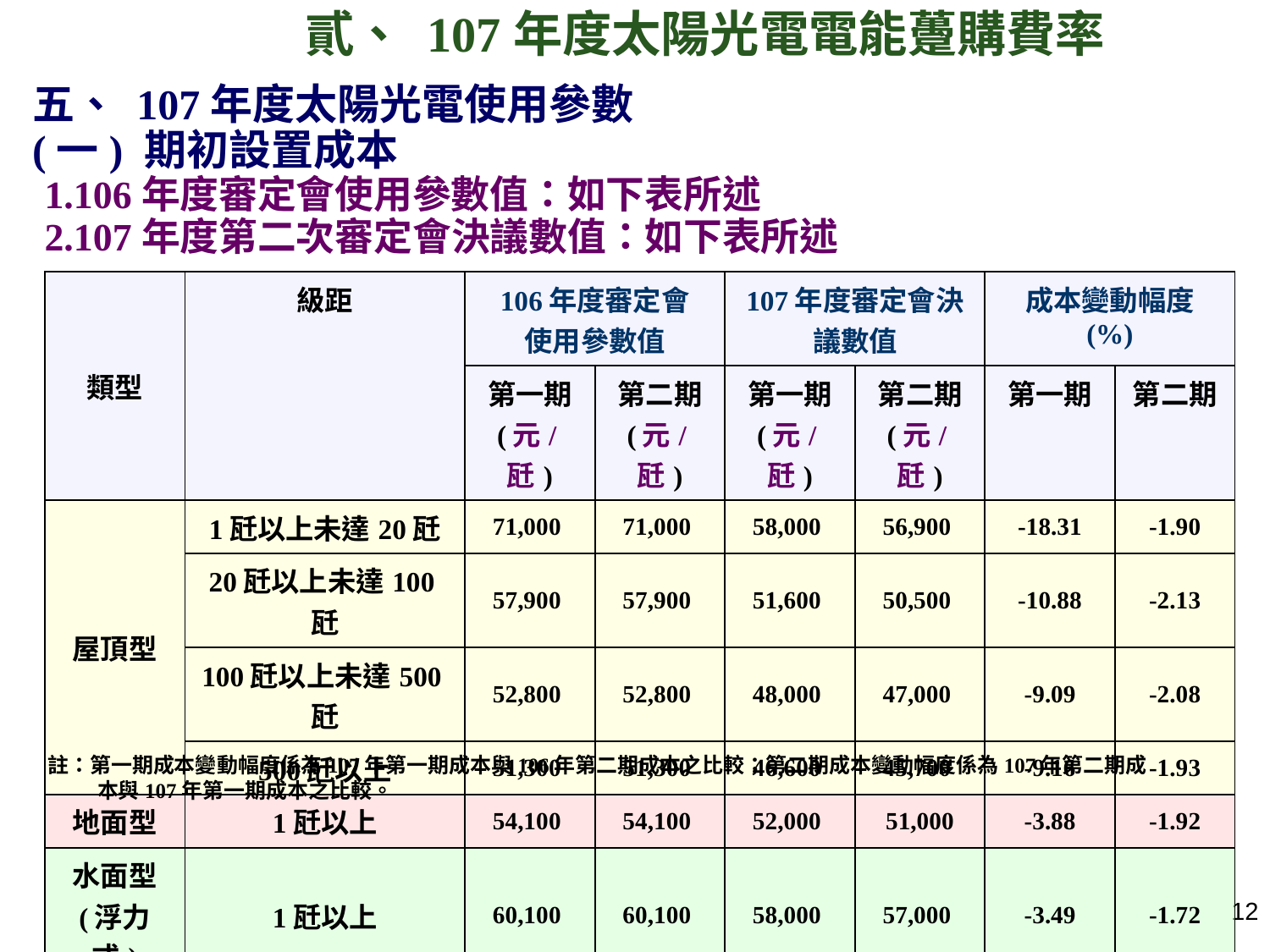

貳、 107年度太陽光電電能躉購費率
五、 107年度太陽光電使用參數
(一) 期初設置成本
1.106年度審定會使用參數值：如下表所述
2.107年度第二次審定會決議數值：如下表所述
| 類型 | 級距 | 106年度審定會 使用參數值 |  | 107年度審定會決議數值 |  | 成本變動幅度 (%) |  |
| --- | --- | --- | --- | --- | --- | --- | --- |
|  |  | 第一期 (元/瓩) | 第二期 (元/瓩) | 第一期 (元/瓩) | 第二期 (元/瓩) | 第一期 | 第二期 |
| 屋頂型 | 1瓩以上未達20瓩 | 71,000 | 71,000 | 58,000 | 56,900 | -18.31 | -1.90 |
|  | 20瓩以上未達100瓩 | 57,900 | 57,900 | 51,600 | 50,500 | -10.88 | -2.13 |
|  | 100瓩以上未達500瓩 | 52,800 | 52,800 | 48,000 | 47,000 | -9.09 | -2.08 |
|  | 500瓩以上 | 51,300 | 51,300 | 46,600 | 45,700 | -9.16 | -1.93 |
| 地面型 | 1瓩以上 | 54,100 | 54,100 | 52,000 | 51,000 | -3.88 | -1.92 |
| 水面型 (浮力式) | 1瓩以上 | 60,100 | 60,100 | 58,000 | 57,000 | -3.49 | -1.72 |
註：第一期成本變動幅度係為107年第一期成本與106年第二期成本之比較；第二期成本變動幅度係為107年第二期成本與107年第一期成本之比較。
12